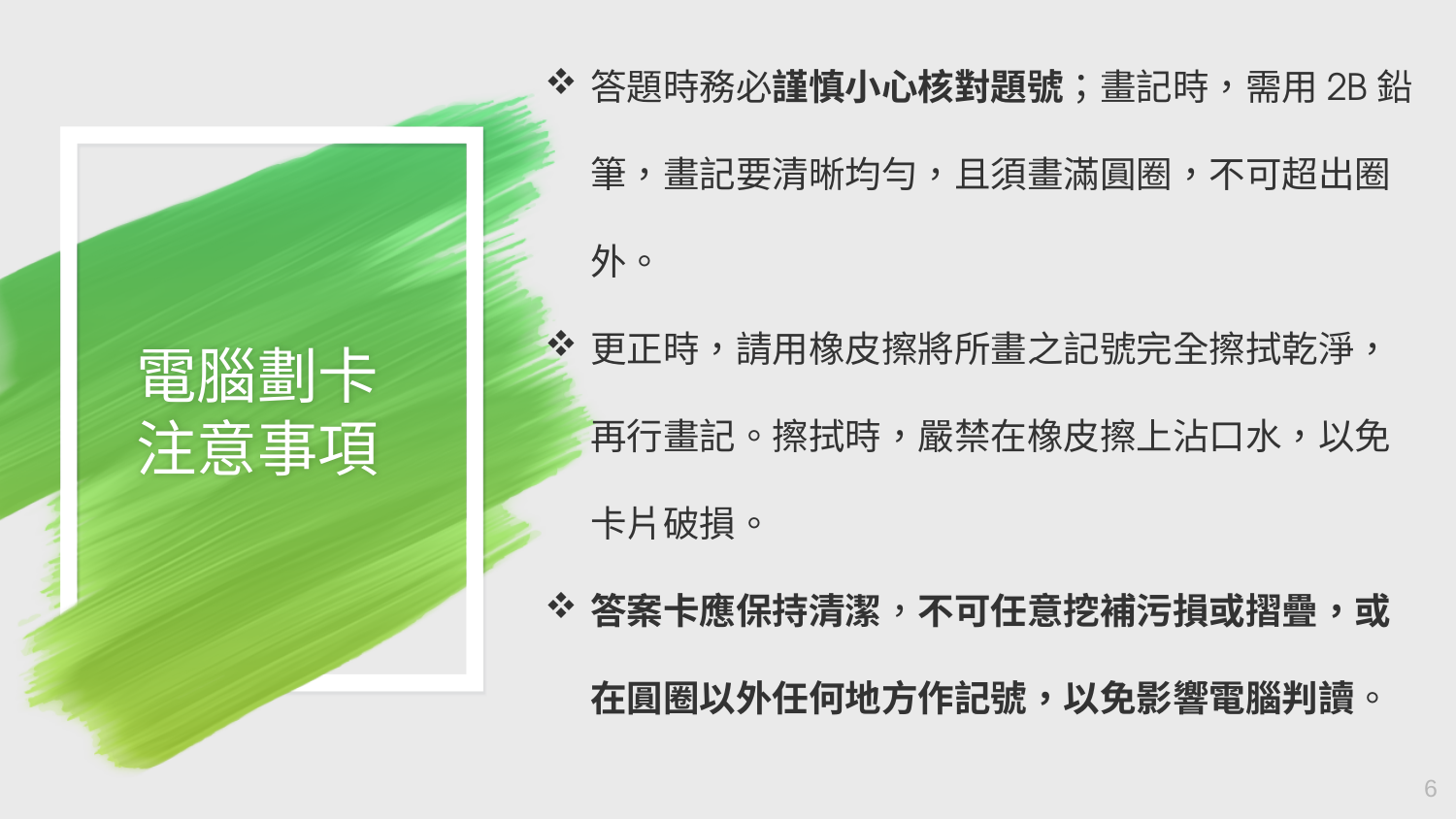

答題時務必謹慎小心核對題號；畫記時，需用2B鉛筆，畫記要清晰均勻，且須畫滿圓圈，不可超出圈外。
更正時，請用橡皮擦將所畫之記號完全擦拭乾淨，再行畫記。擦拭時，嚴禁在橡皮擦上沾口水，以免卡片破損。
答案卡應保持清潔，不可任意挖補污損或摺疊，或在圓圈以外任何地方作記號，以免影響電腦判讀。
# 電腦劃卡注意事項
6